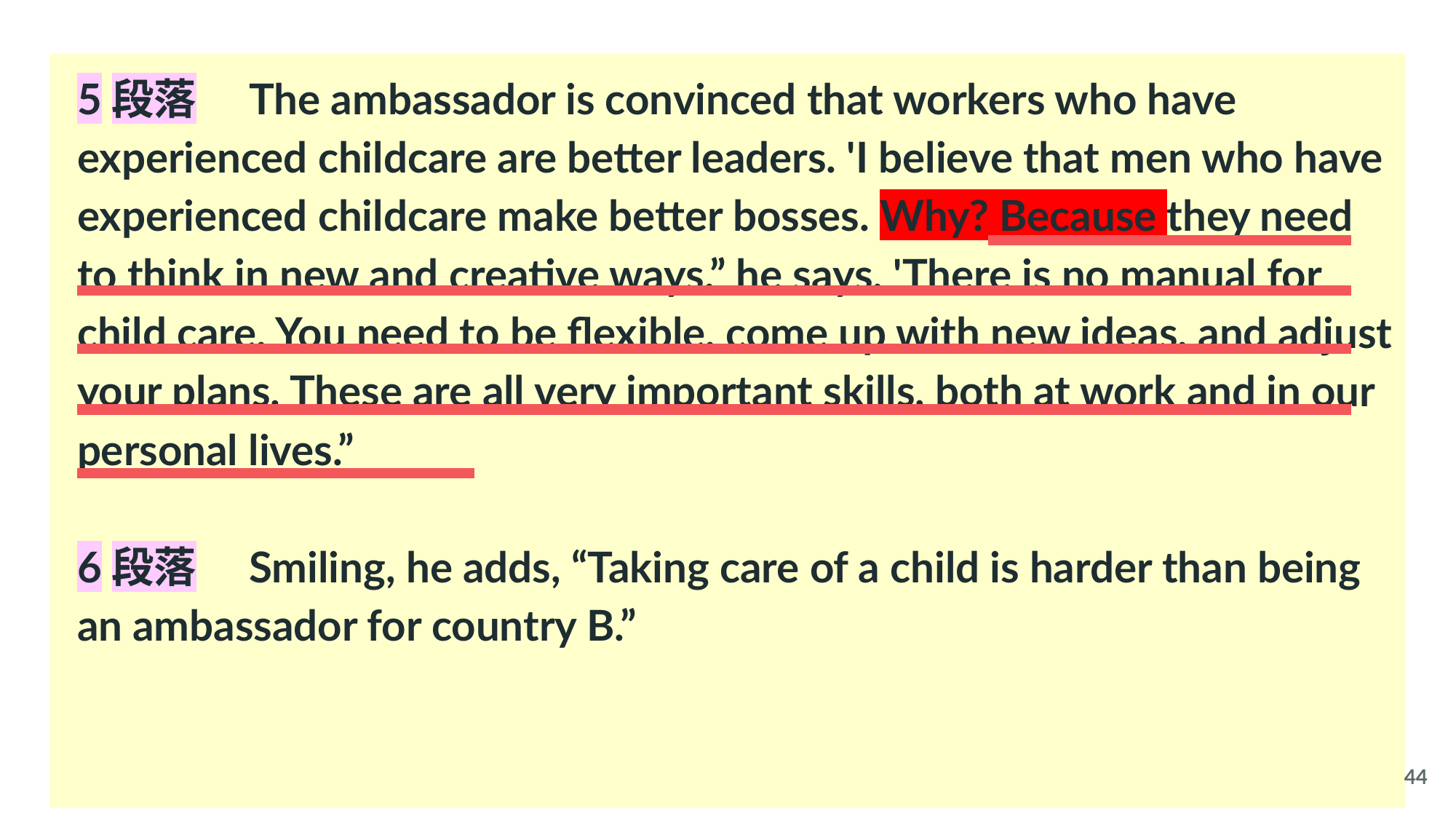

5段落　The ambassador is convinced that workers who have experienced childcare are better leaders. 'I believe that men who have experienced childcare make better bosses. Why? Because they need to think in new and creative ways,” he says. 'There is no manual for child care. You need to be flexible, come up with new ideas, and adjust your plans. These are all very important skills, both at work and in our personal lives.”

6段落　Smiling, he adds, “Taking care of a child is harder than being an ambassador for country B.”
44